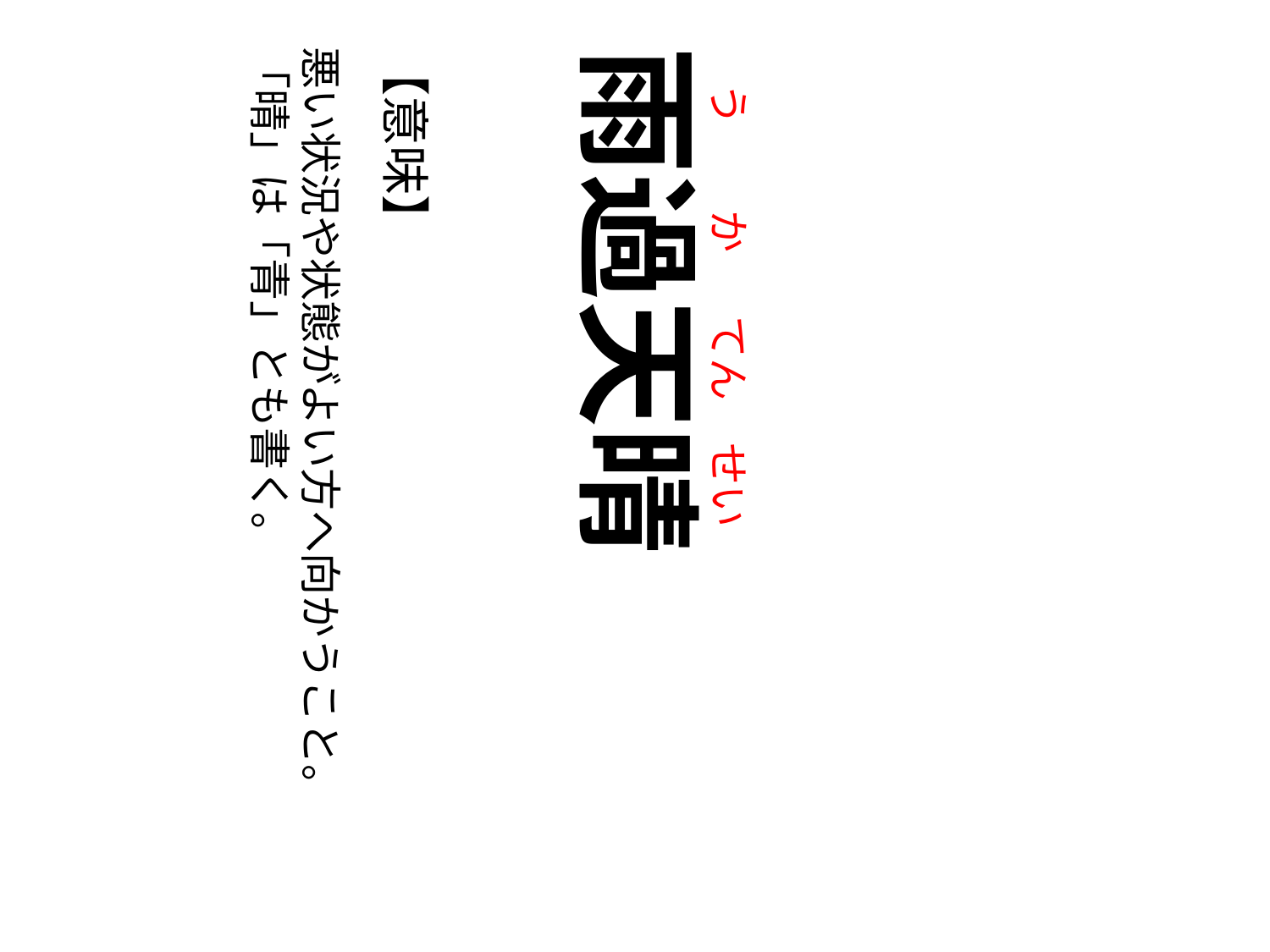

う
か
てん
せい
【意味】

悪い状況や状態がよい方へ向かうこと。
「晴」は「青」とも書く。
雨過天晴